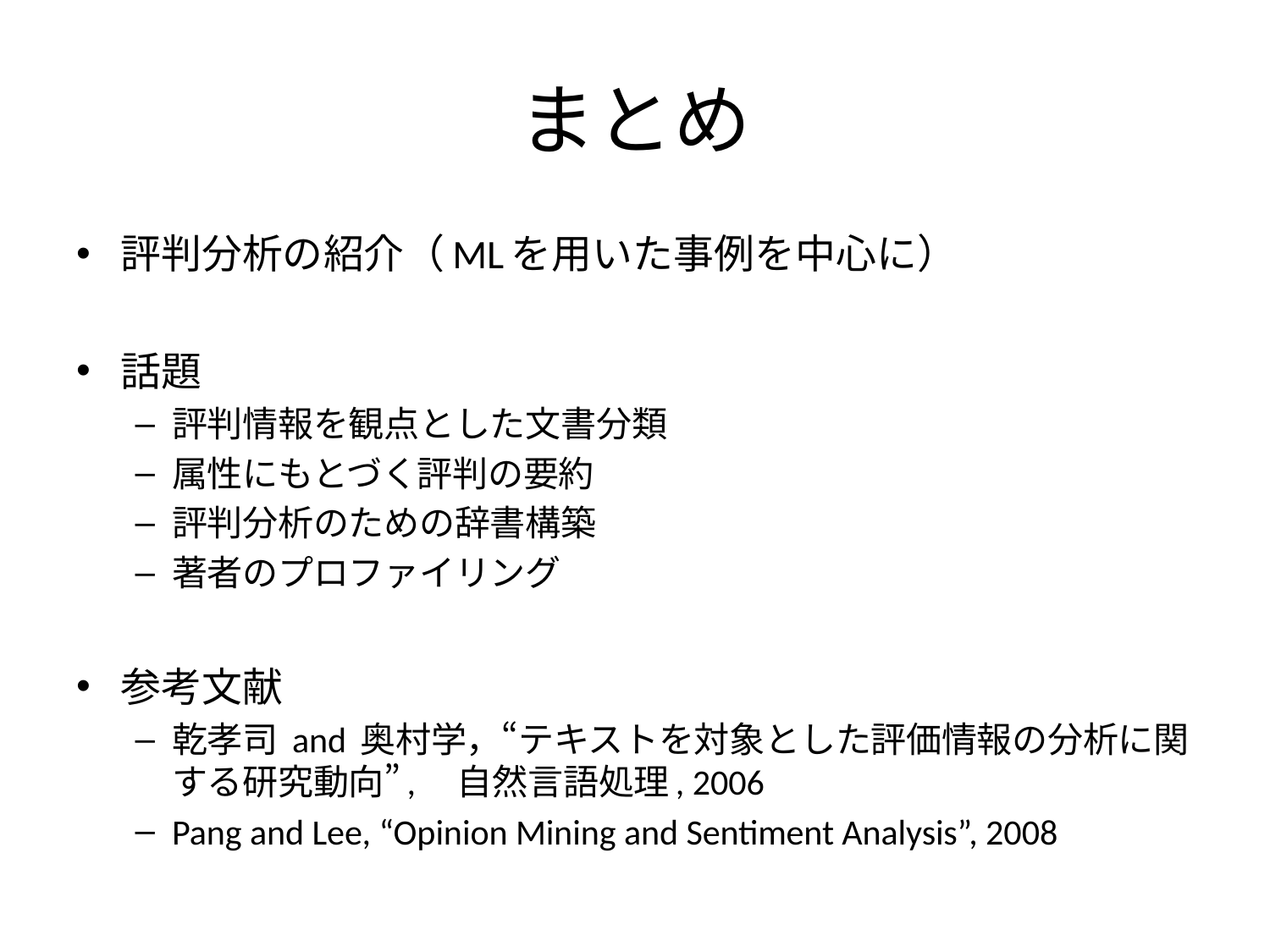

# まとめ
評判分析の紹介（MLを用いた事例を中心に）

話題
評判情報を観点とした文書分類
属性にもとづく評判の要約
評判分析のための辞書構築
著者のプロファイリング

参考文献
乾孝司 and 奥村学，“テキストを対象とした評価情報の分析に関する研究動向”,　自然言語処理, 2006
Pang and Lee, “Opinion Mining and Sentiment Analysis”, 2008